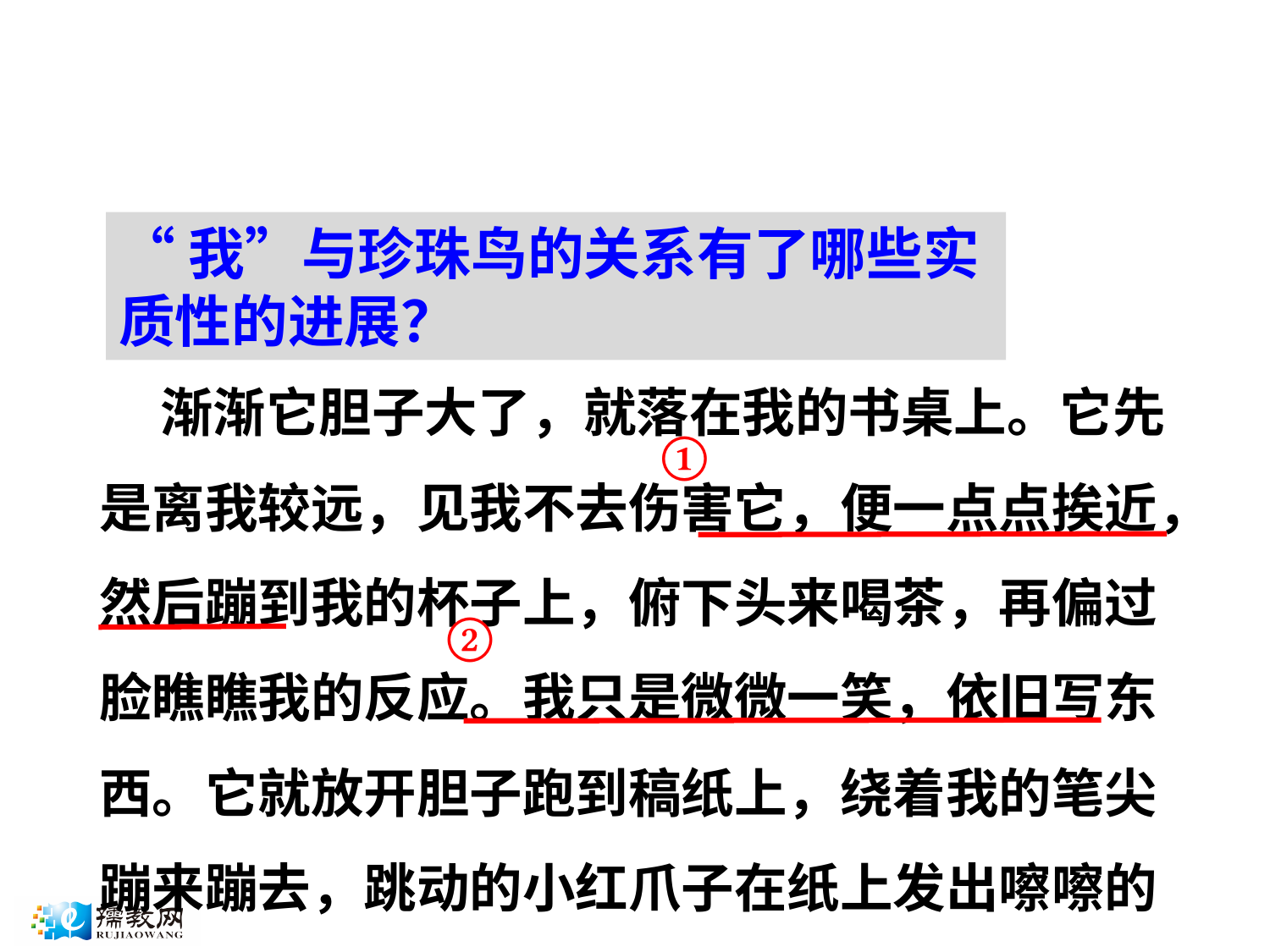

“我”与珍珠鸟的关系有了哪些实质性的进展？
    渐渐它胆子大了，就落在我的书桌上。它先是离我较远，见我不去伤害它，便一点点挨近，然后蹦到我的杯子上，俯下头来喝茶，再偏过脸瞧瞧我的反应。我只是微微一笑，依旧写东西。它就放开胆子跑到稿纸上，绕着我的笔尖蹦来蹦去，跳动的小红爪子在纸上发出嚓嚓的响声。
①
②